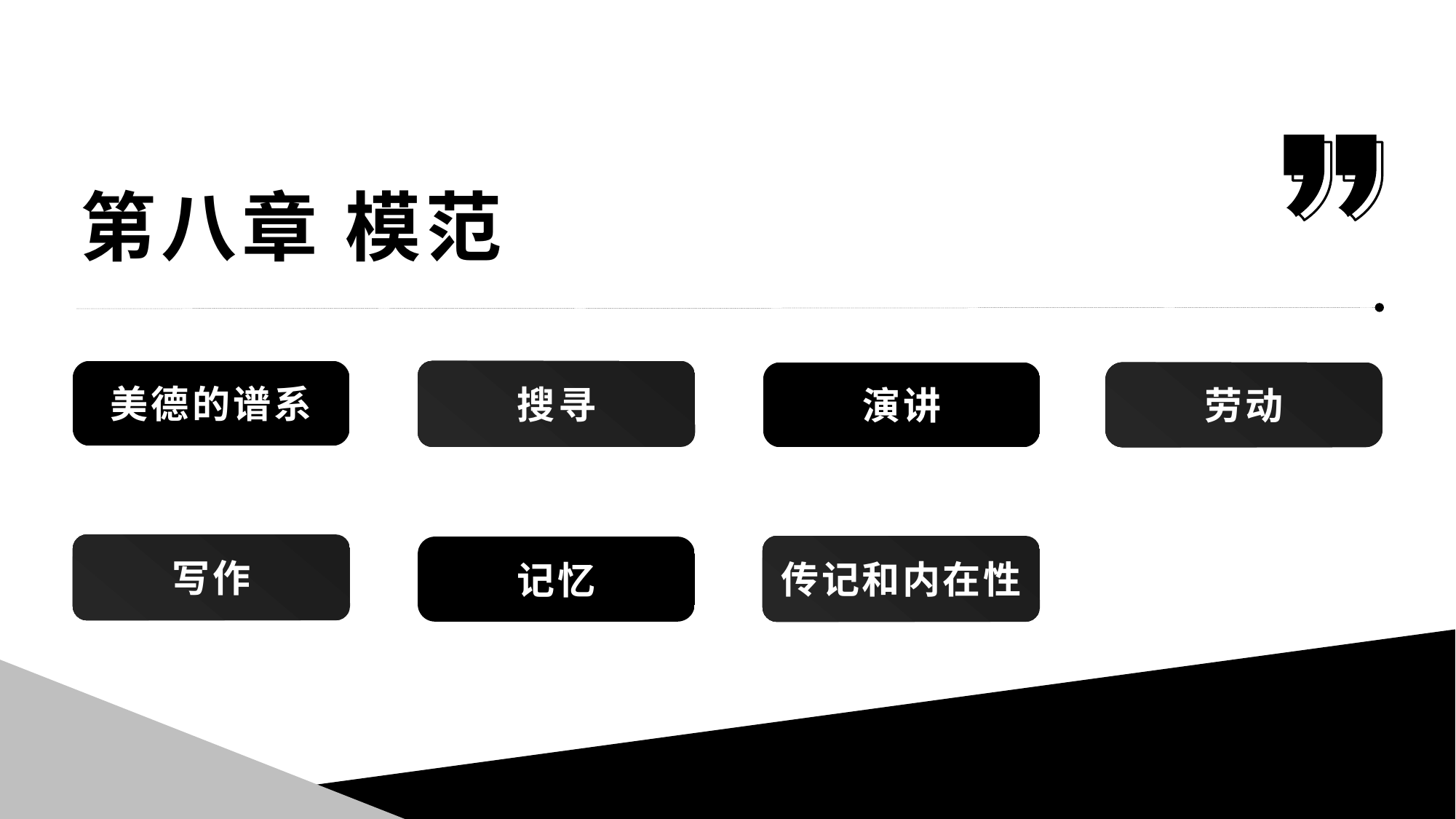

第八章 模范

美德的谱系
搜寻
演讲
劳动
写作
传记和内在性
记忆